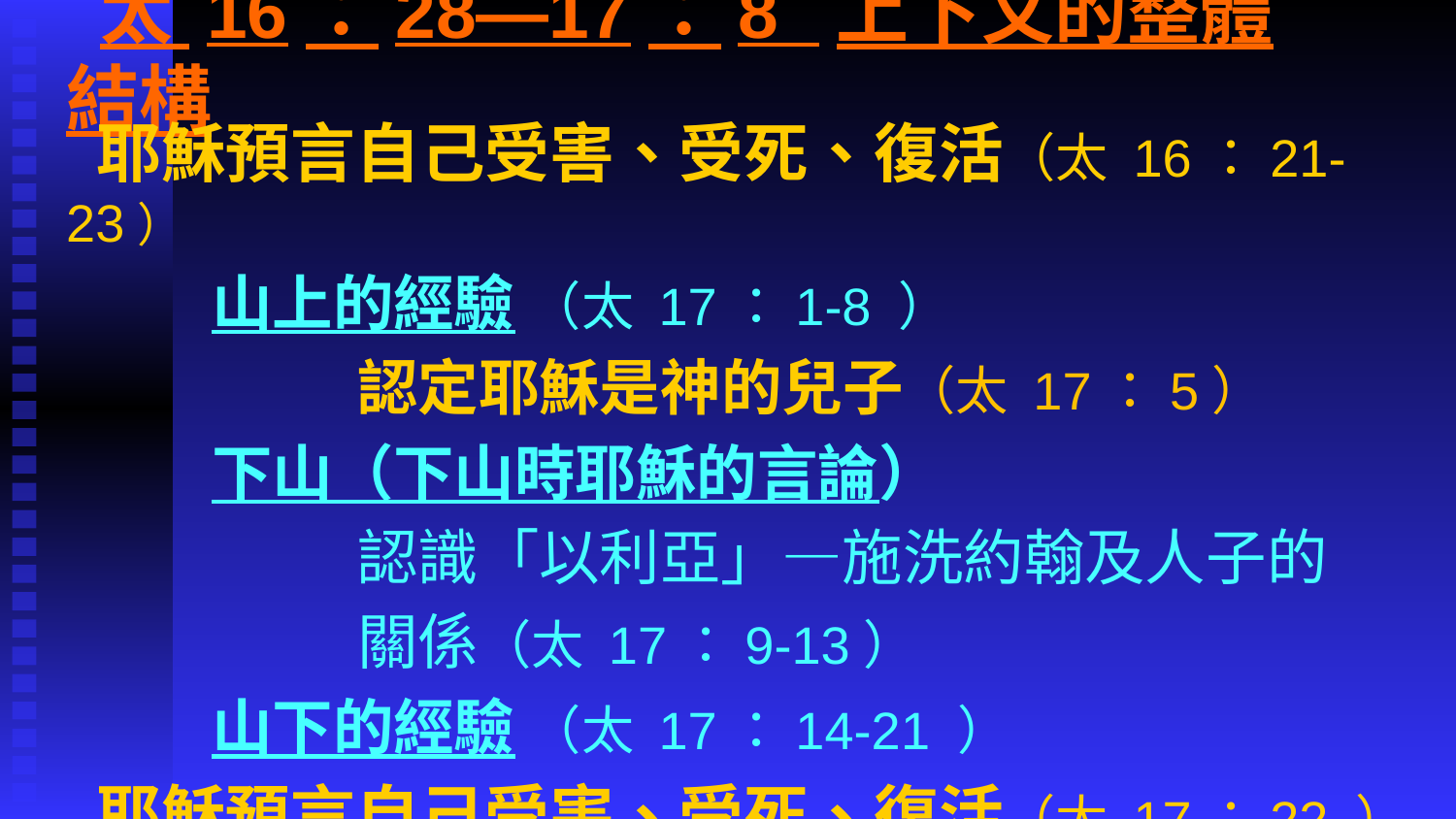

# 太 16：28—17：8  上下文的整體結構
 耶穌預言自己受害、受死、復活（太 16：21-23）
	山上的經驗 （太 17：1-8 ）
		認定耶穌是神的兒子（太 17：5）
	下山（下山時耶穌的言論）
		認識「以利亞」—施洗約翰及人子的
		關係（太 17：9-13）
	山下的經驗 （太 17：14-21 ）
 耶穌預言自己受害、受死、復活（太 17：22 ）